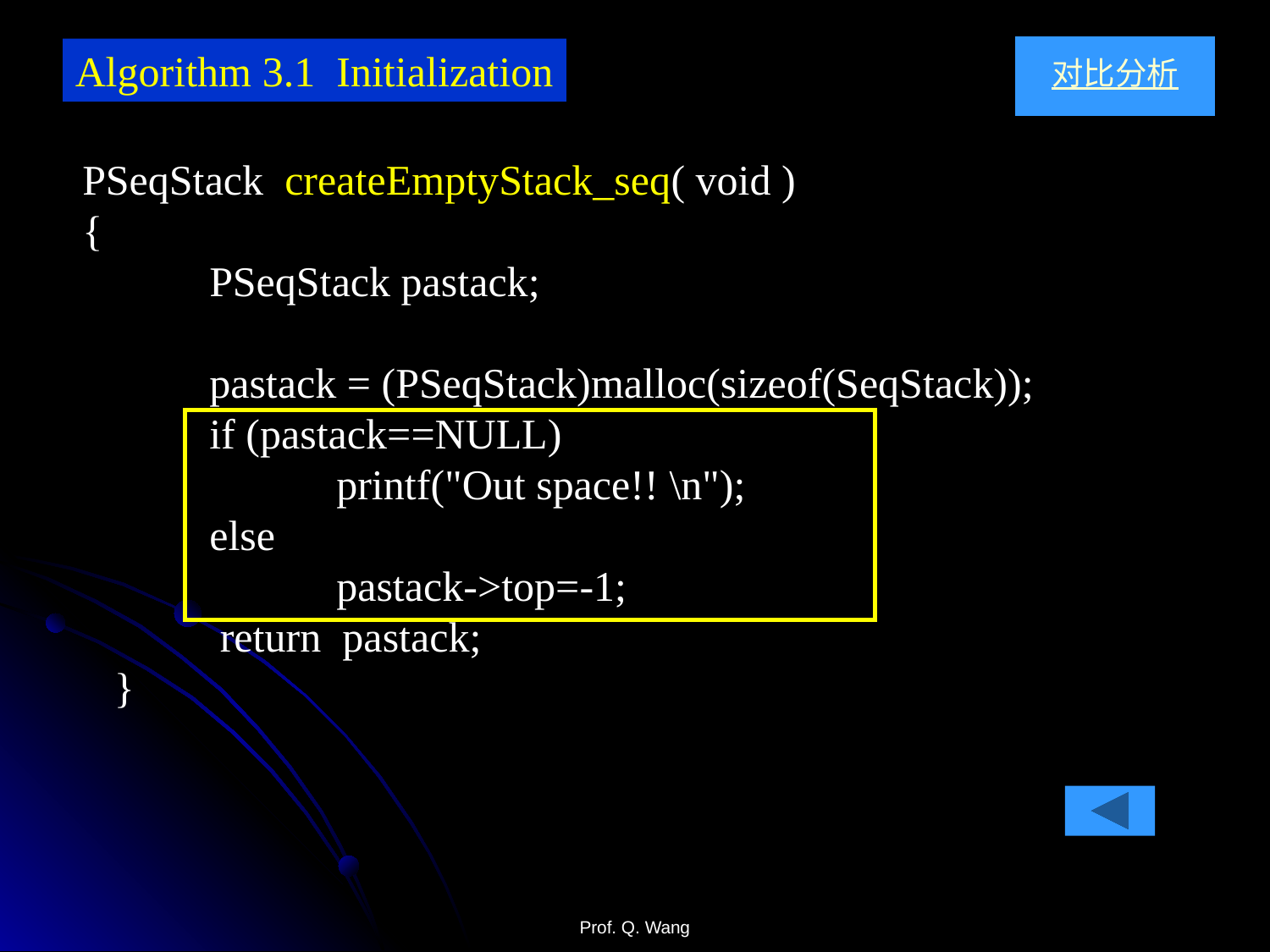

对比分析
Algorithm 3.1  Initialization
PSeqStack  createEmptyStack_seq( void )
{
	PSeqStack pastack;

      	pastack = (PSeqStack)malloc(sizeof(SeqStack));
	if (pastack==NULL)
		printf("Out space!! \n");
	else
		pastack->top=-1;
	 return  pastack;
   }

Prof. Q. Wang